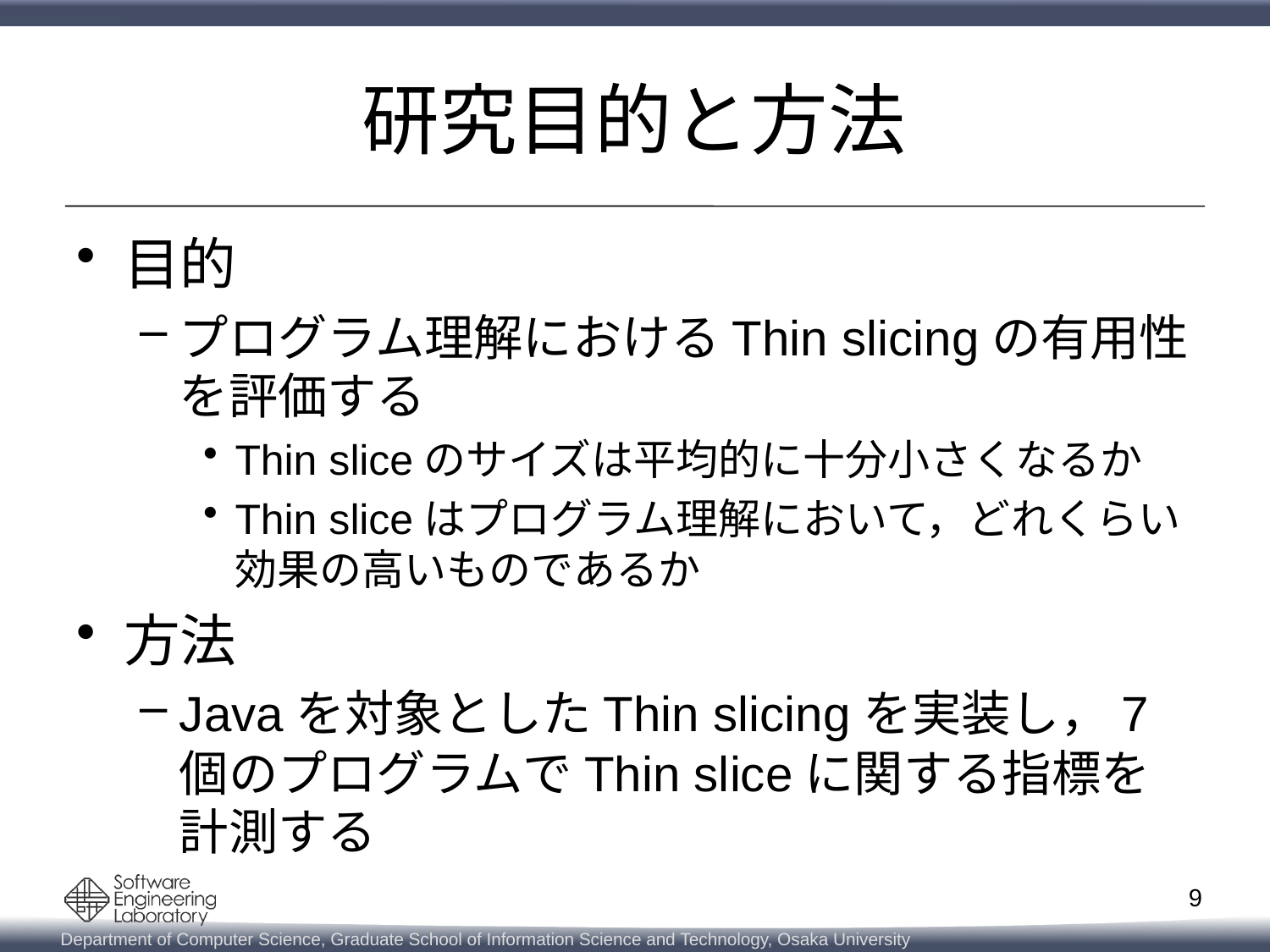

# 研究目的と方法
目的
プログラム理解におけるThin slicingの有用性を評価する
Thin sliceのサイズは平均的に十分小さくなるか
Thin sliceはプログラム理解において，どれくらい効果の高いものであるか
方法
Javaを対象としたThin slicingを実装し，7個のプログラムでThin sliceに関する指標を計測する
9